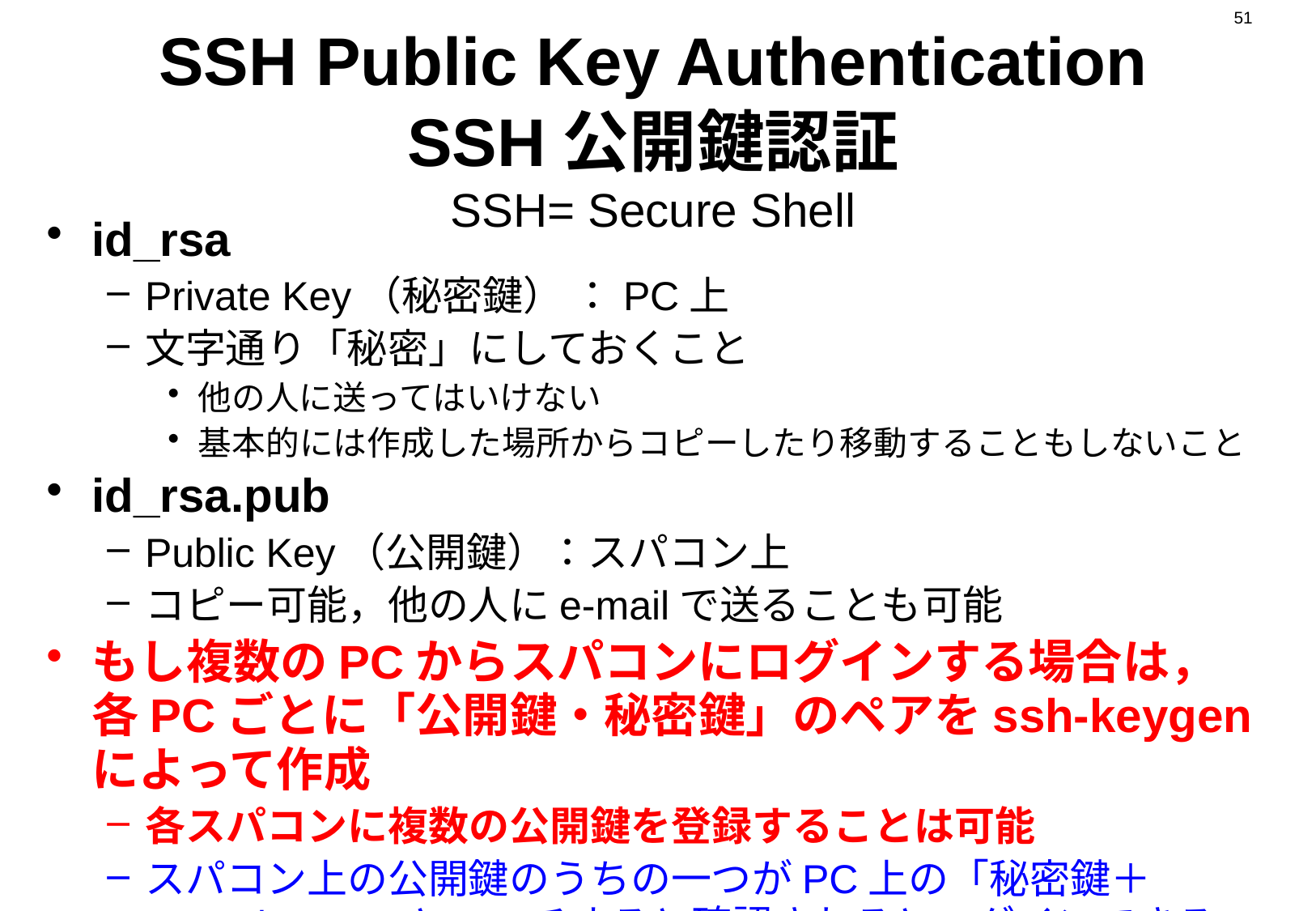

51
# SSH Public Key Authentication SSH公開鍵認証 SSH= Secure Shell
id_rsa
Private Key（秘密鍵） ：PC上
文字通り「秘密」にしておくこと
他の人に送ってはいけない
基本的には作成した場所からコピーしたり移動することもしないこと
id_rsa.pub
Public Key（公開鍵）：スパコン上
コピー可能，他の人にe-mailで送ることも可能
もし複数のPCからスパコンにログインする場合は，各PCごとに「公開鍵・秘密鍵」のペアをssh-keygenによって作成
各スパコンに複数の公開鍵を登録することは可能
スパコン上の公開鍵のうちの一つがPC上の「秘密鍵＋Passphrase」とマッチすると確認されるとログインできる